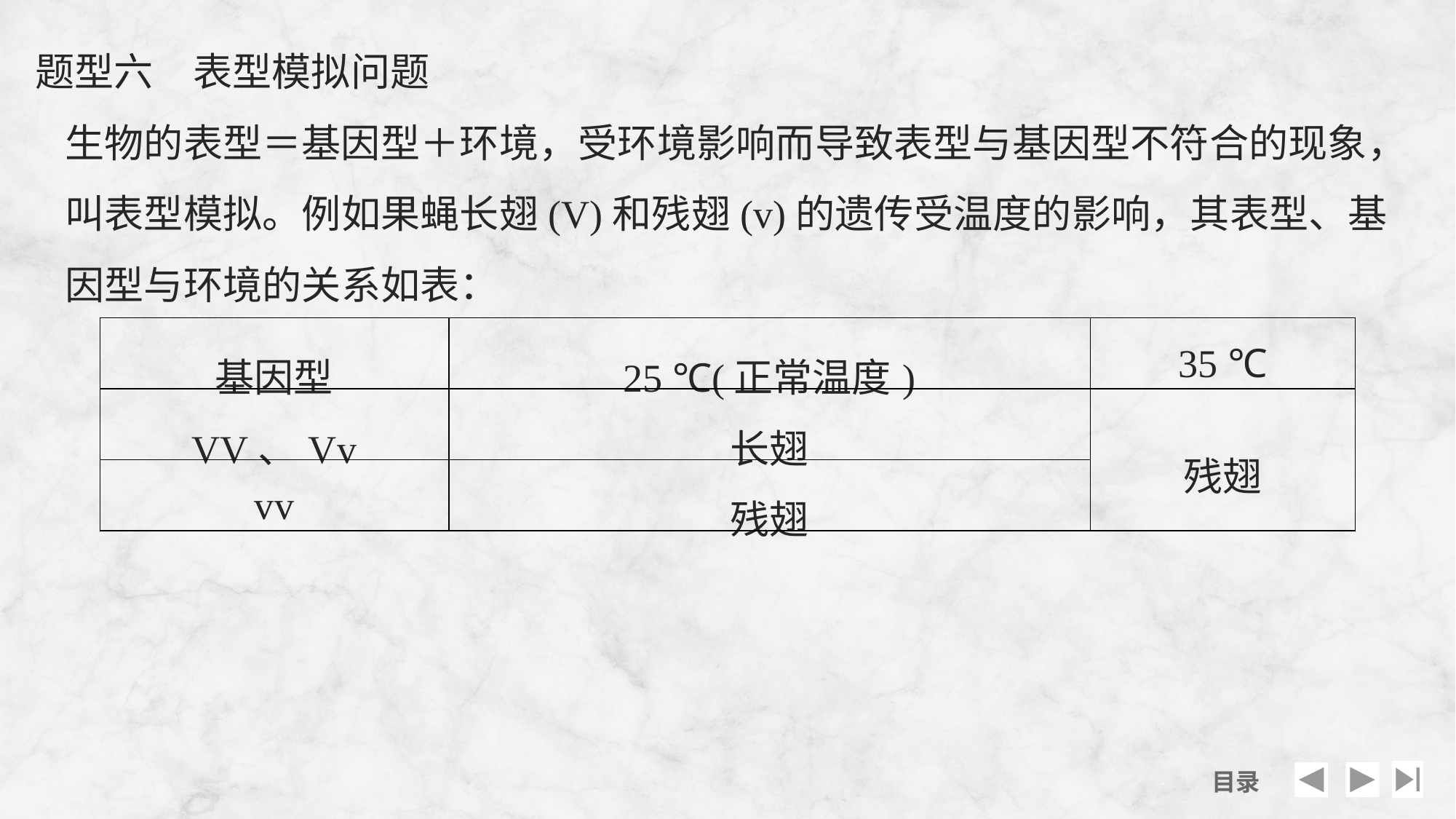

题型六　表型模拟问题
	生物的表型＝基因型＋环境，受环境影响而导致表型与基因型不符合的现象，叫表型模拟。例如果蝇长翅(V)和残翅(v)的遗传受温度的影响，其表型、基因型与环境的关系如表：
| 基因型 | 25 ℃(正常温度) | 35 ℃ |
| --- | --- | --- |
| VV、Vv | 长翅 | 残翅 |
| vv | 残翅 |  |